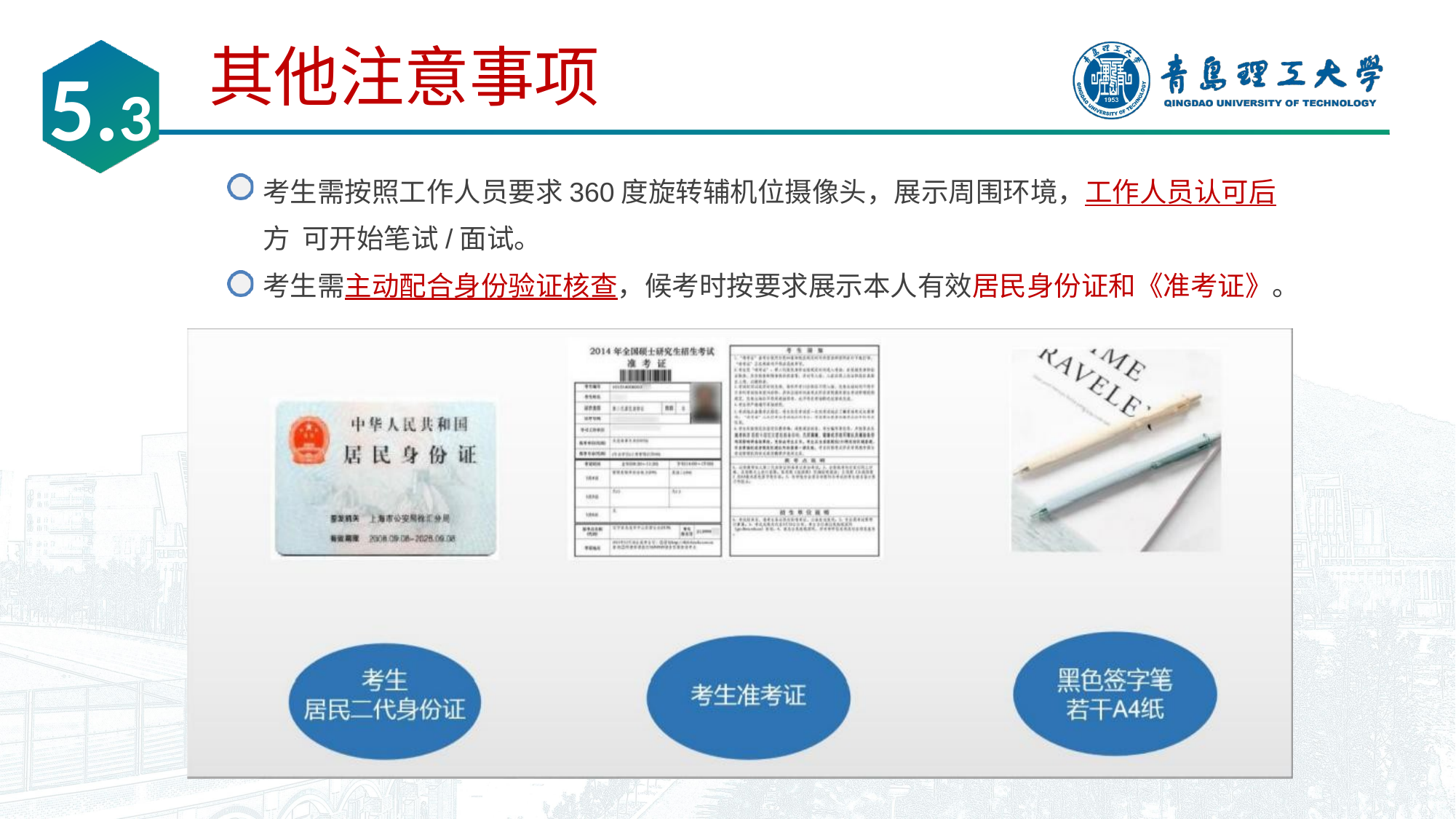

其他注意事项

5.3

考生需按照工作人员要求360度旋转辅机位摄像头，展示周围环境，工作人员认可后方  可开始笔试/面试。
考生需主动配合身份验证核查，候考时按要求展示本人有效居民身份证和《准考证》。